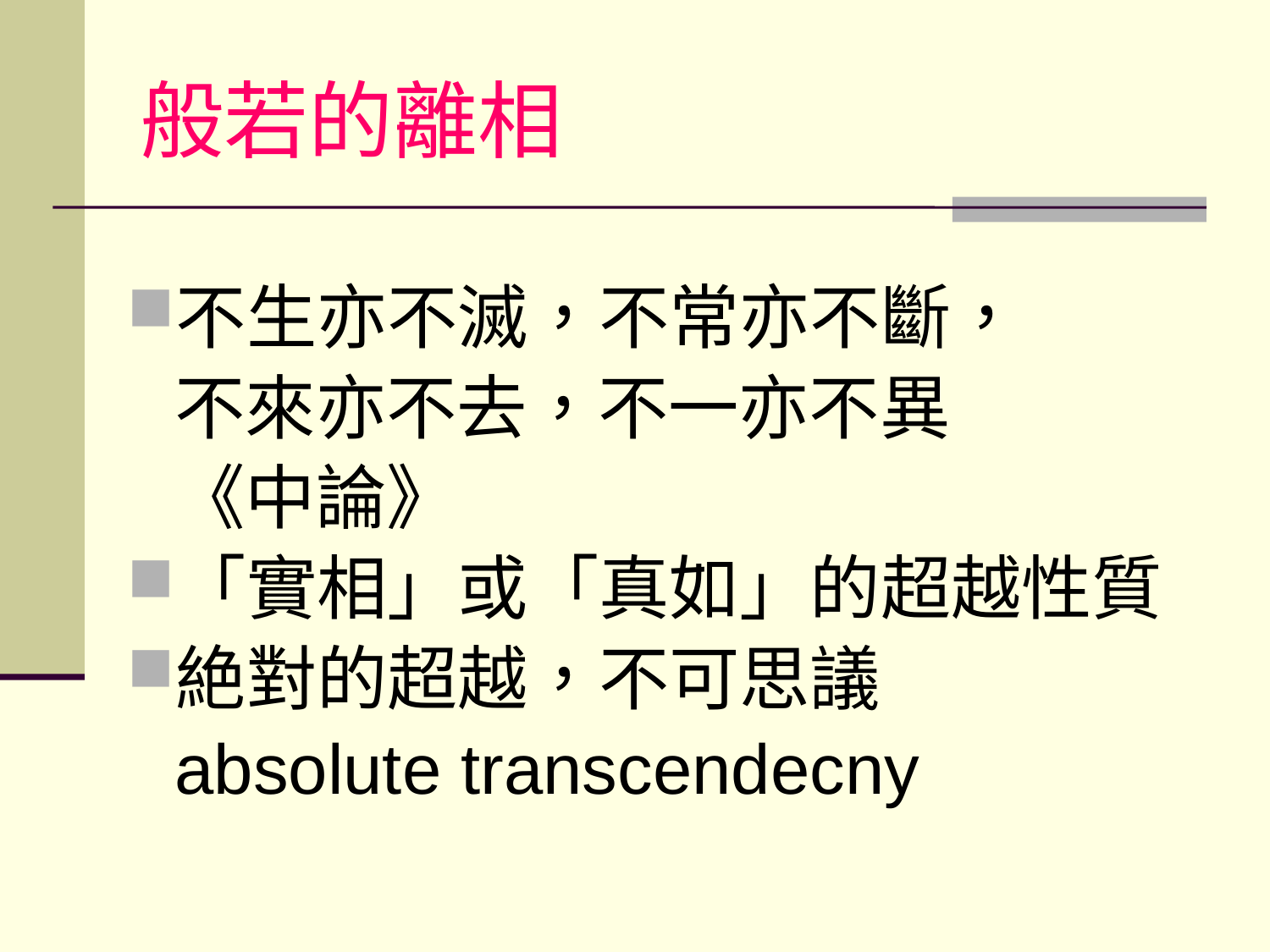

# 般若的離相
不生亦不滅，不常亦不斷，
	不來亦不去，不一亦不異
	《中論》
「實相」或「真如」的超越性質
絶對的超越，不可思議
	absolute transcendecny